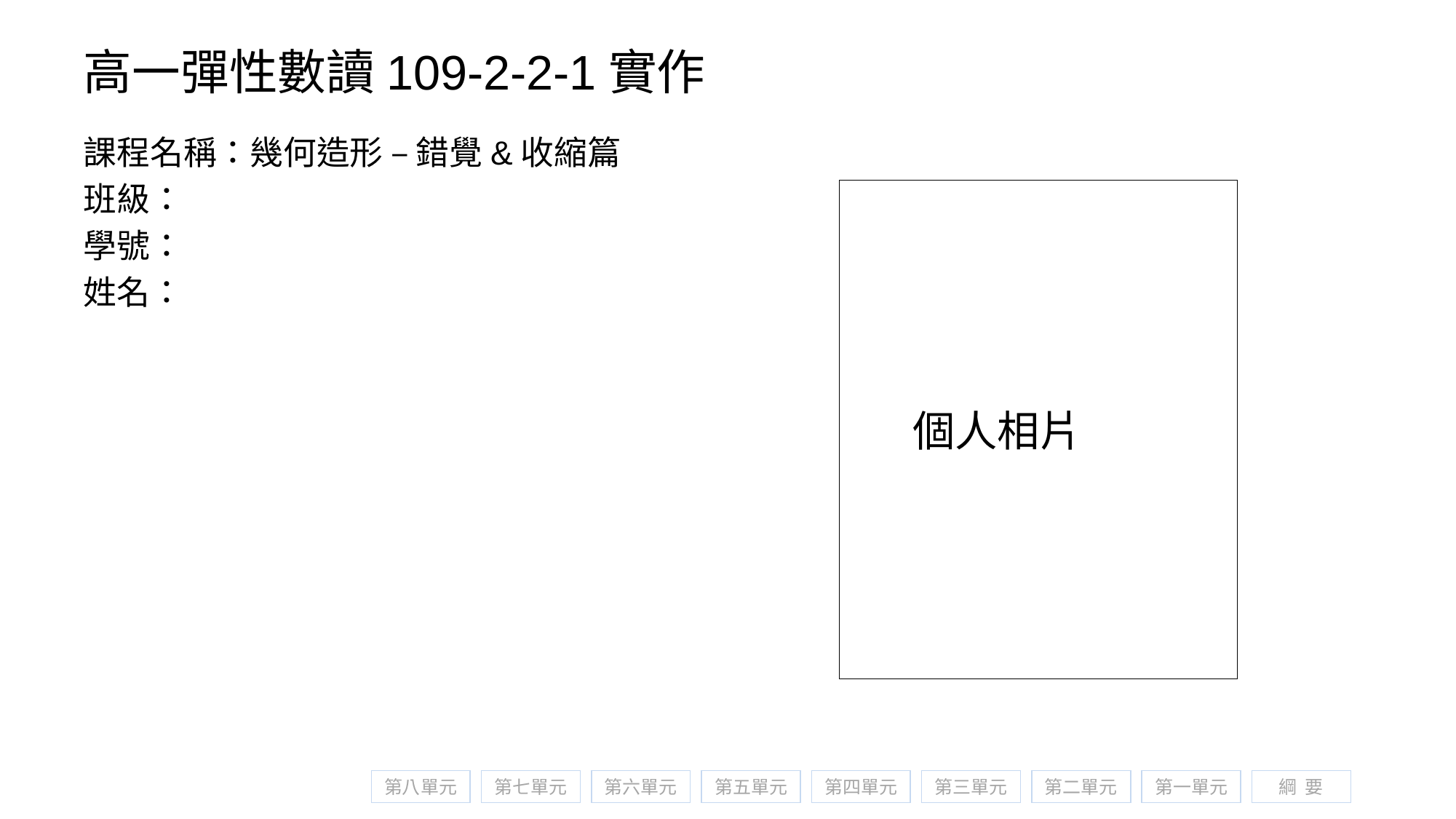

# 高一彈性數讀109-2-2-1實作
課程名稱：幾何造形 – 錯覺&收縮篇
班級：
學號：
姓名：

個人相片